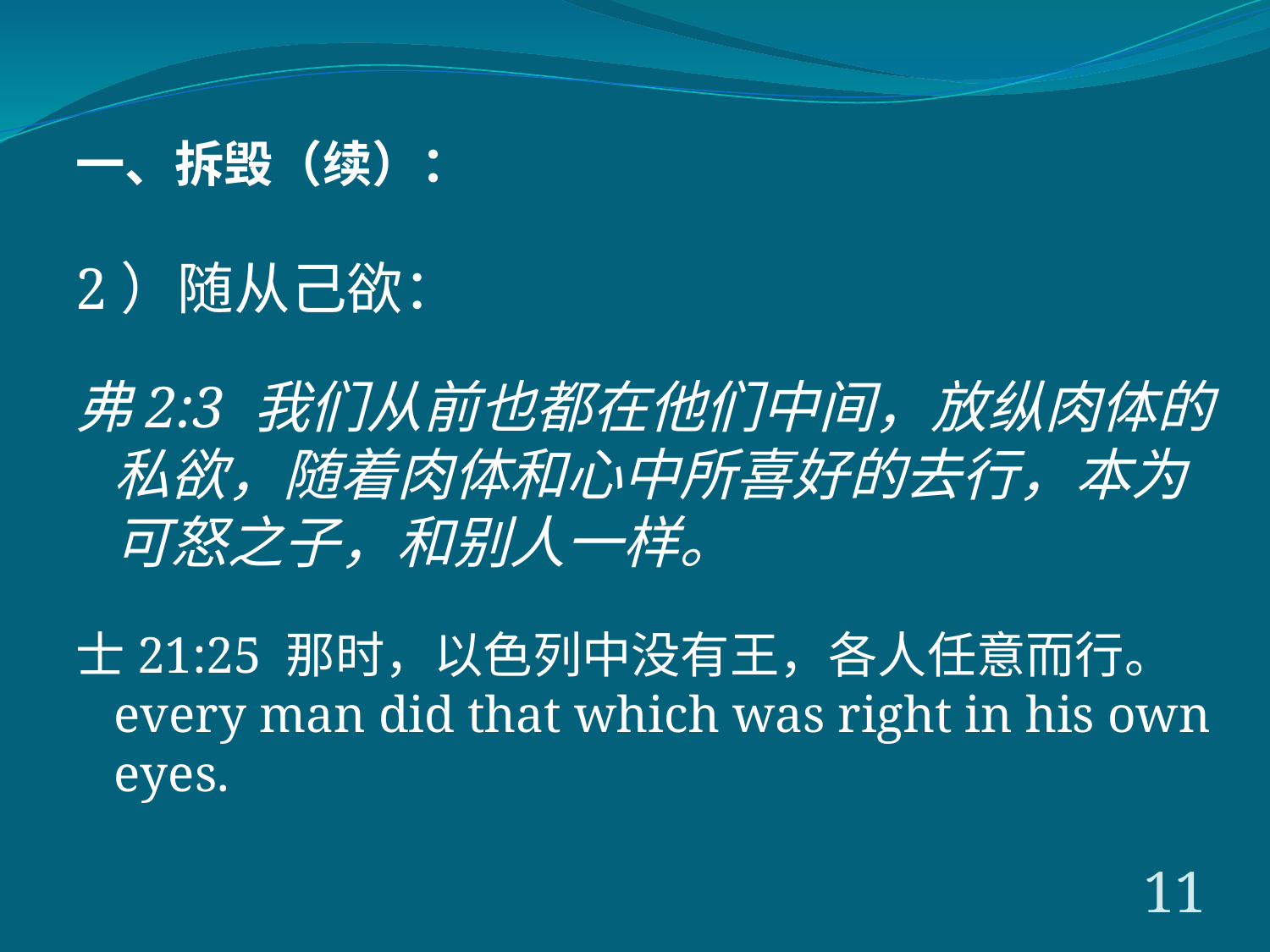

一、拆毁（续）：

2）随从己欲：

弗2:3 我们从前也都在他们中间，放纵肉体的私欲，随着肉体和心中所喜好的去行，本为可怒之子，和别人一样。

士21:25 那时，以色列中没有王，各人任意而行。 every man did that which was right in his own eyes.

11